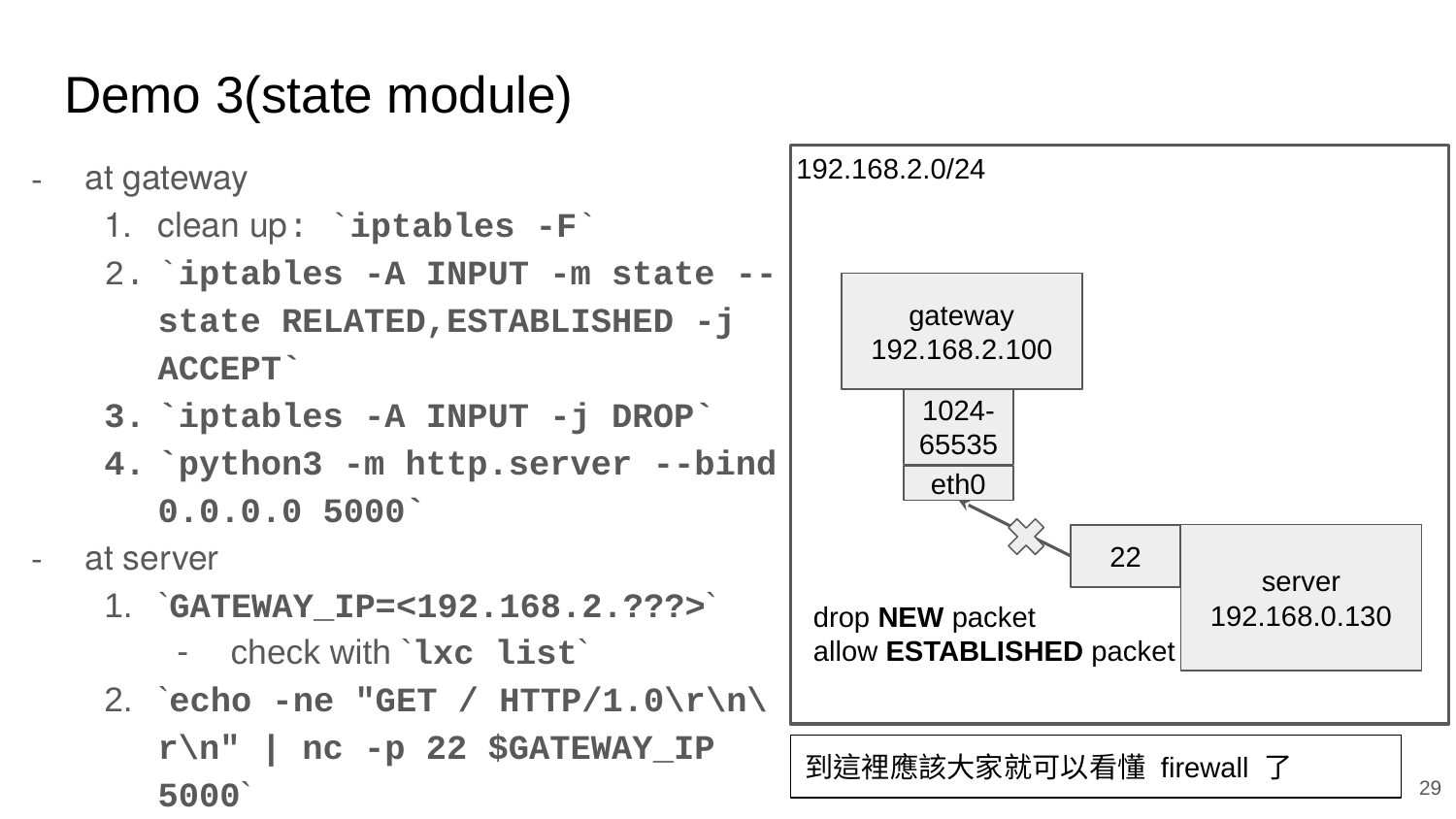

# Demo 3(state module)
at gateway
clean up: `iptables -F`
`iptables -A INPUT -m state --state RELATED,ESTABLISHED -j ACCEPT`
`iptables -A INPUT -j DROP`
`python3 -m http.server --bind 0.0.0.0 5000`
at server
`GATEWAY_IP=<192.168.2.???>`
check with `lxc list`
`echo -ne "GET / HTTP/1.0\r\n\r\n" | nc -p 22 $GATEWAY_IP 5000`

192.168.2.0/24
gateway
192.168.2.100
1024-65535
eth0

server
192.168.0.130
22
drop NEW packet
allow ESTABLISHED packet
到這裡應該大家就可以看懂 firewall 了
29